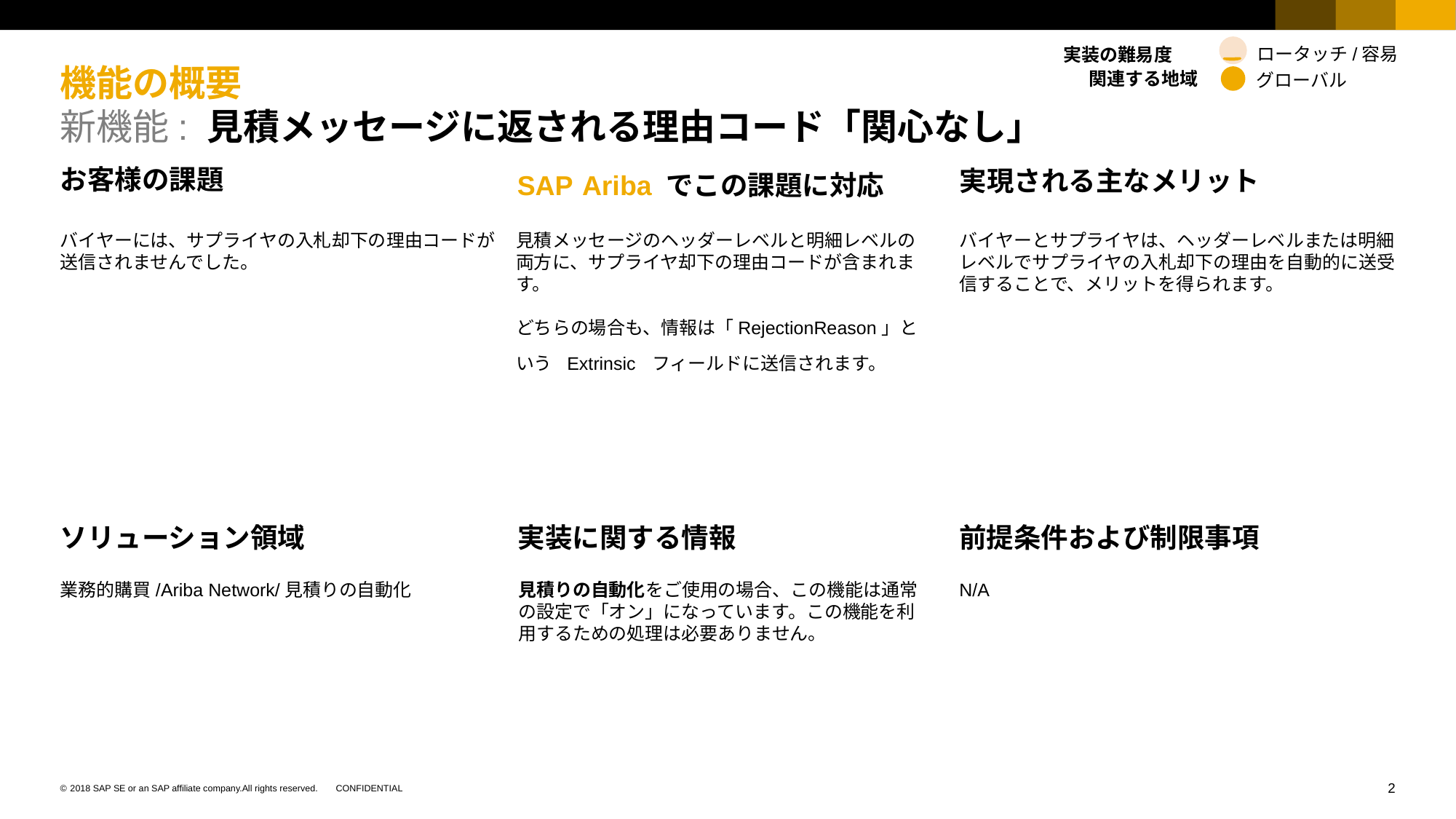

ロータッチ/容易
実装の難易度
# 機能の概要 新機能: 見積メッセージに返される理由コード「関心なし」

関連する地域
グローバル
お客様の課題
SAP Ariba でこの課題に対応
実現される主なメリット
見積メッセージのヘッダーレベルと明細レベルの両方に、サプライヤ却下の理由コードが含まれます。

どちらの場合も、情報は「RejectionReason」という Extrinsic フィールドに送信されます。

バイヤーには、サプライヤの入札却下の理由コードが送信されませんでした。
バイヤーとサプライヤは、ヘッダーレベルまたは明細レベルでサプライヤの入札却下の理由を自動的に送受信することで、メリットを得られます。
ソリューション領域
実装に関する情報
前提条件および制限事項
業務的購買/Ariba Network/見積りの自動化
見積りの自動化をご使用の場合、この機能は通常の設定で「オン」になっています。この機能を利用するための処理は必要ありません。
N/A